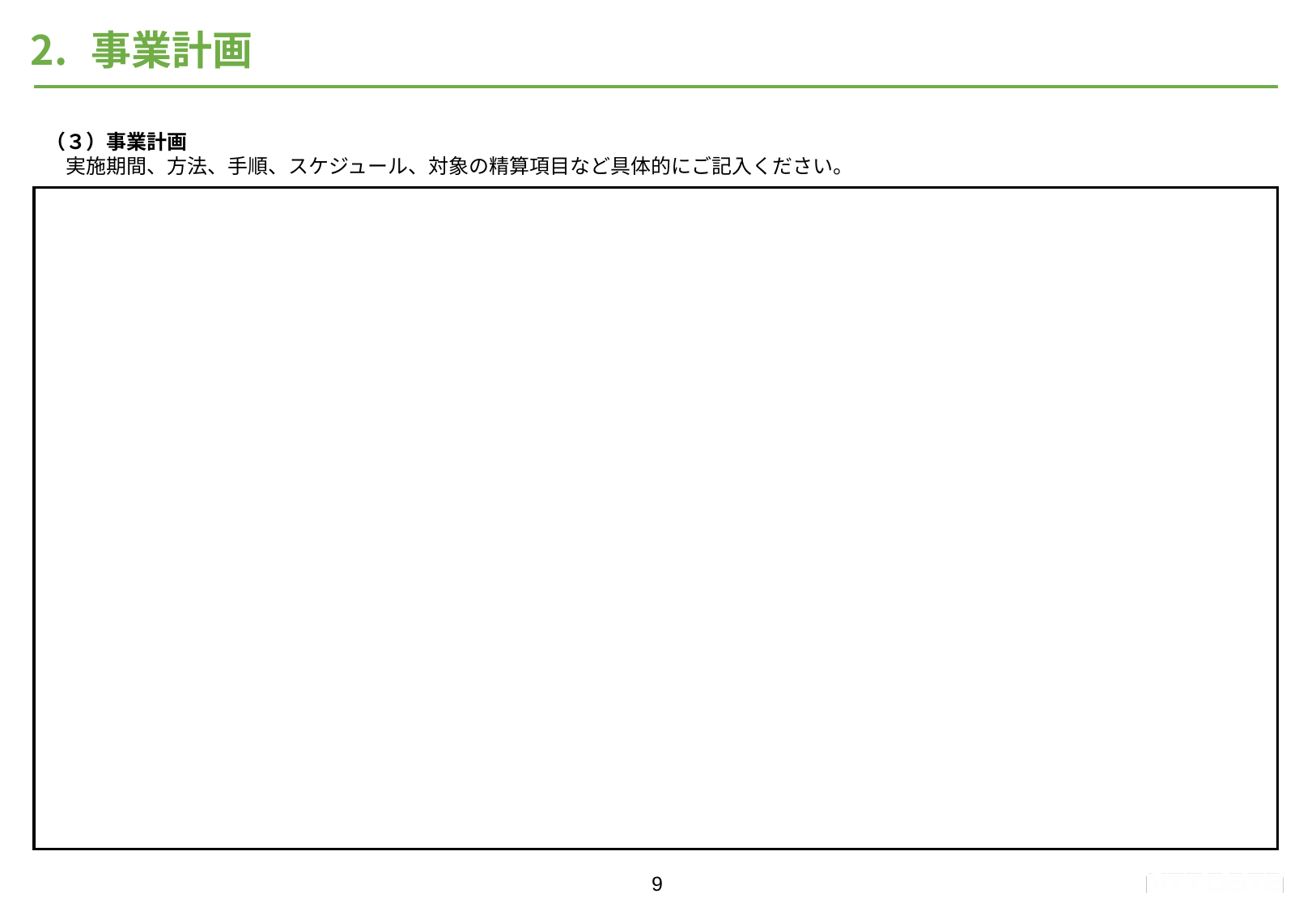

# 事業計画
記入時の注意事項
（３）事業計画
　実施期間、方法、手順、スケジュール、対象の精算項目など具体的にご記入ください。
実施スケジュールだけではなく、実証でどのような取組を行う予定なのか、分かりやすく記載してください。スケジュールは、いつ、どこで、なにを、だれが、どのように実施するのかが分かるように、実証内容を具体的に記載してください。

交付規定・公募要領を熟読の上、本事業の目的に合致した計画であるか確認してください。